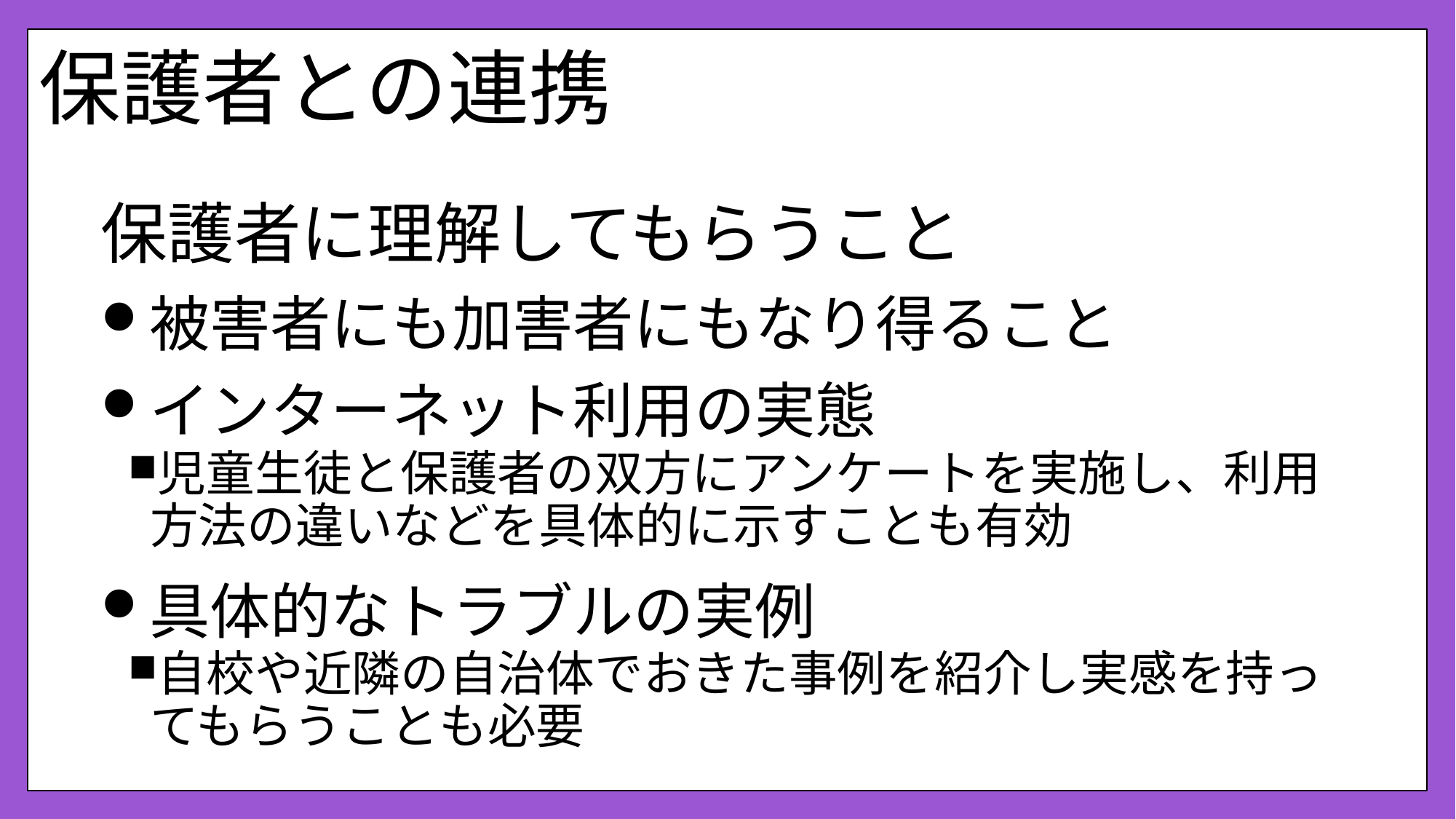

# 保護者との連携
保護者に理解してもらうこと
被害者にも加害者にもなり得ること
インターネット利用の実態
児童生徒と保護者の双方にアンケートを実施し、利用方法の違いなどを具体的に示すことも有効
具体的なトラブルの実例
自校や近隣の自治体でおきた事例を紹介し実感を持ってもらうことも必要